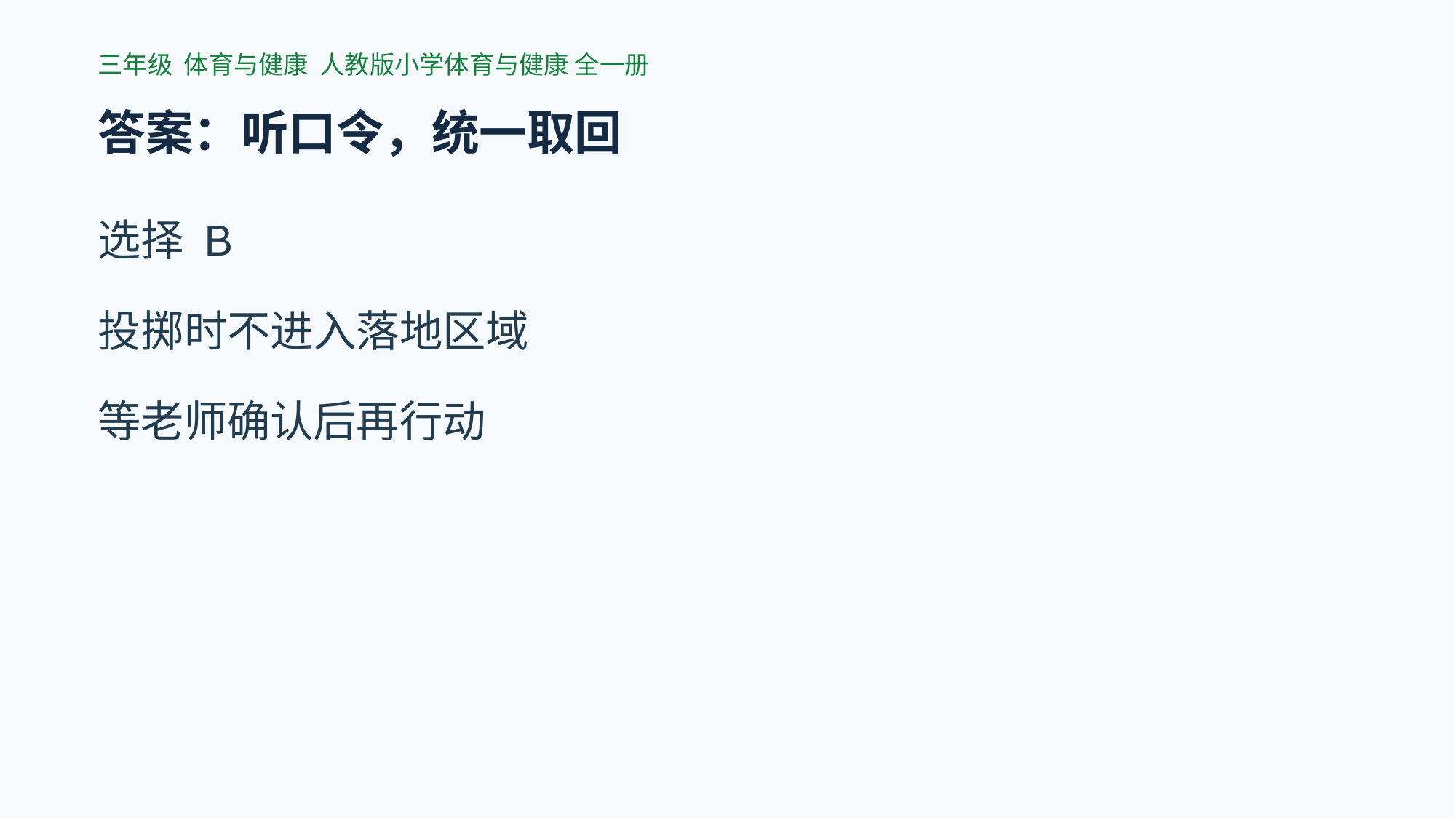

三年级  体育与健康  人教版小学体育与健康 全一册
答案：听口令，统一取回
选择 B
投掷时不进入落地区域
等老师确认后再行动